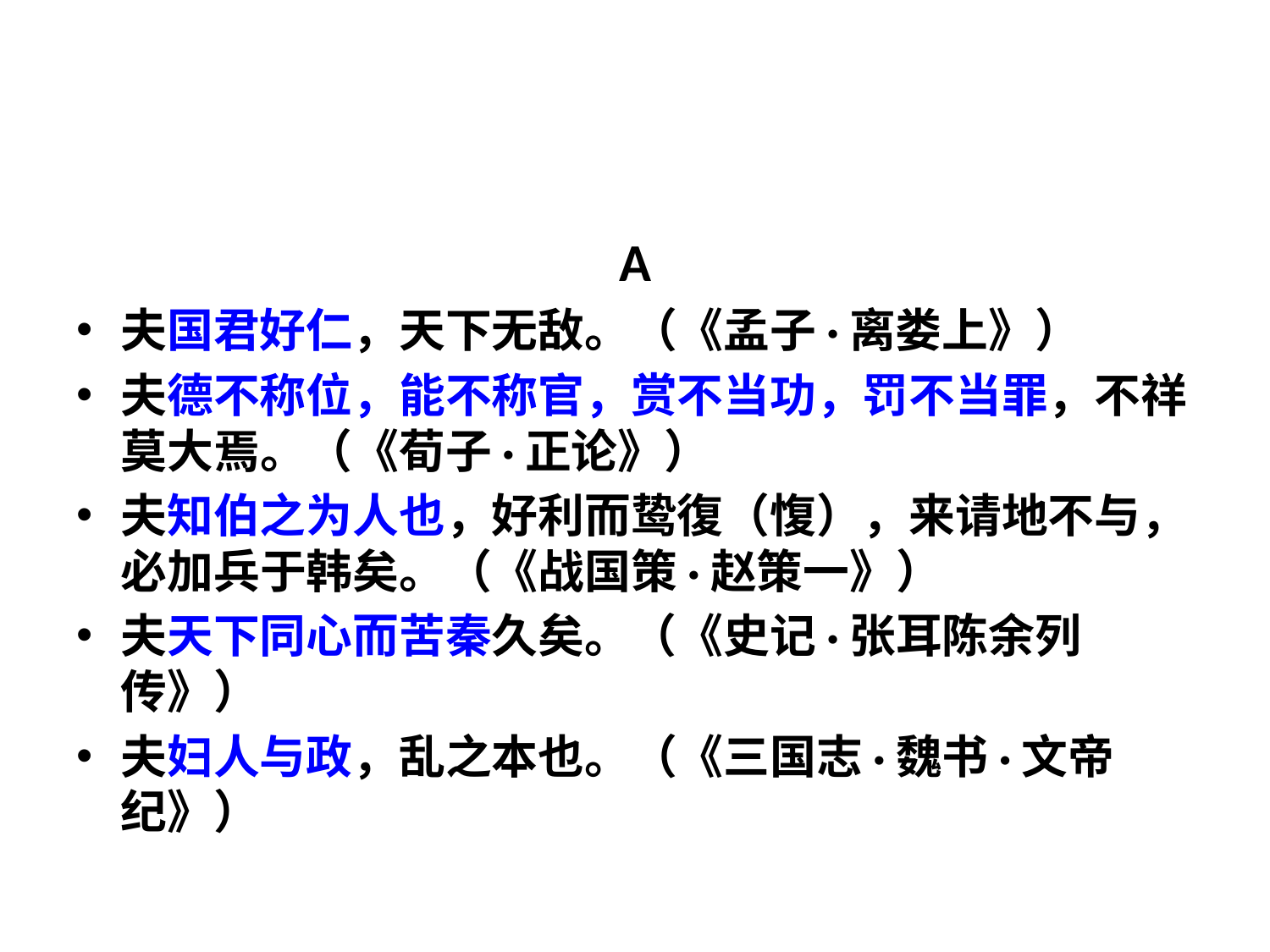

#
A
夫国君好仁，天下无敌。（《孟子·离娄上》）
夫德不称位，能不称官，赏不当功，罚不当罪，不祥莫大焉。（《荀子·正论》）
夫知伯之为人也，好利而鸷復（愎），来请地不与，必加兵于韩矣。（《战国策·赵策一》）
夫天下同心而苦秦久矣。（《史记·张耳陈余列传》）
夫妇人与政，乱之本也。（《三国志·魏书·文帝纪》）